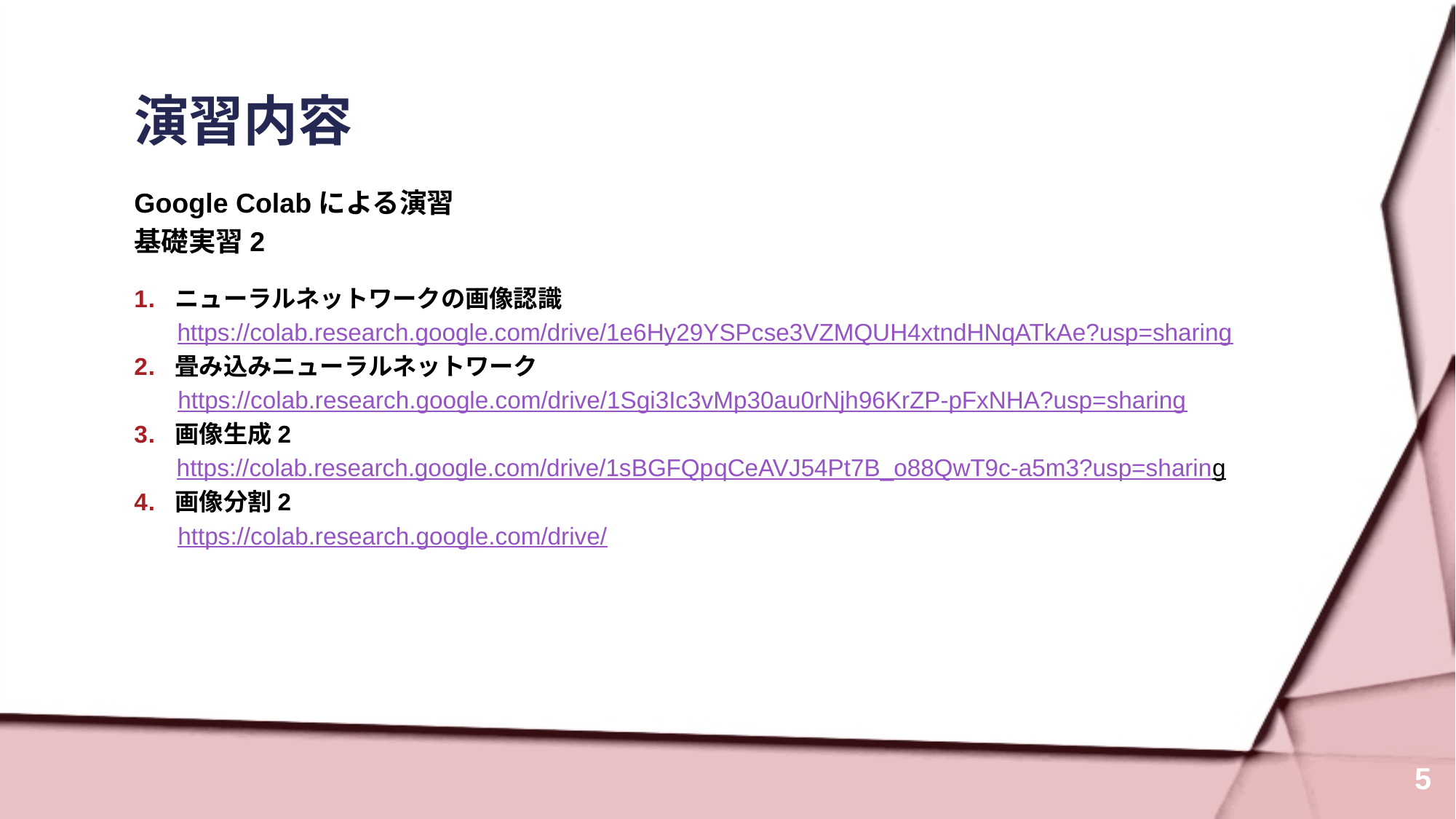

# 演習内容
Google Colabによる演習
基礎実習2

ニューラルネットワークの画像認識
https://colab.research.google.com/drive/1e6Hy29YSPcse3VZMQUH4xtndHNqATkAe?usp=sharing
畳み込みニューラルネットワーク
https://colab.research.google.com/drive/1Sgi3Ic3vMp30au0rNjh96KrZP-pFxNHA?usp=sharing
画像生成2
https://colab.research.google.com/drive/1sBGFQpqCeAVJ54Pt7B_o88QwT9c-a5m3?usp=sharing
画像分割2
https://colab.research.google.com/drive/
5